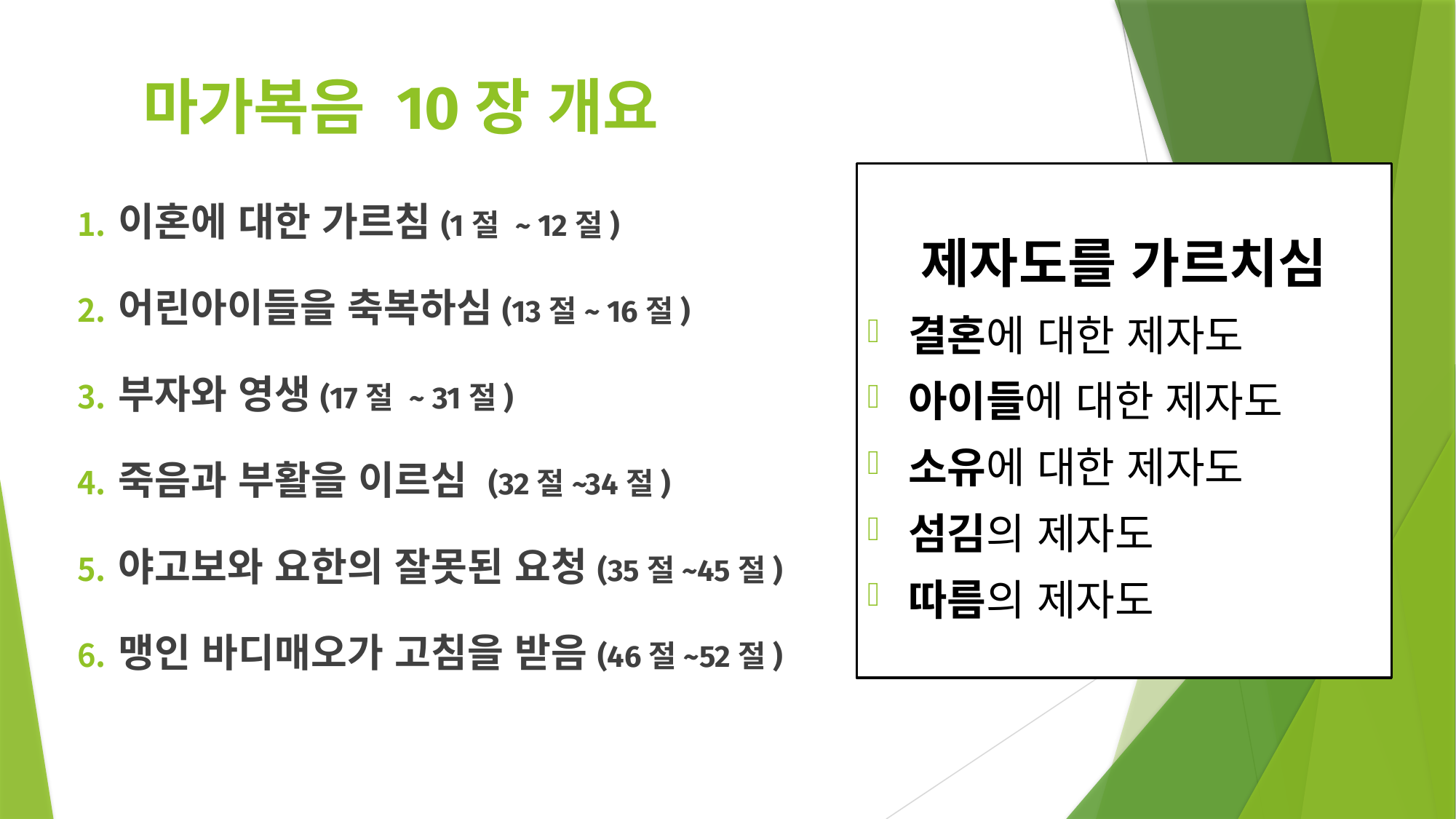

# 마가복음 10장 개요

제자도를 가르치심
결혼에 대한 제자도
아이들에 대한 제자도
소유에 대한 제자도
섬김의 제자도
따름의 제자도
이혼에 대한 가르침(1절 ~ 12절)
어린아이들을 축복하심(13절~ 16절)
부자와 영생(17절 ~ 31절)
죽음과 부활을 이르심 (32절~34절)
야고보와 요한의 잘못된 요청(35절~45절)
맹인 바디매오가 고침을 받음(46절~52절)